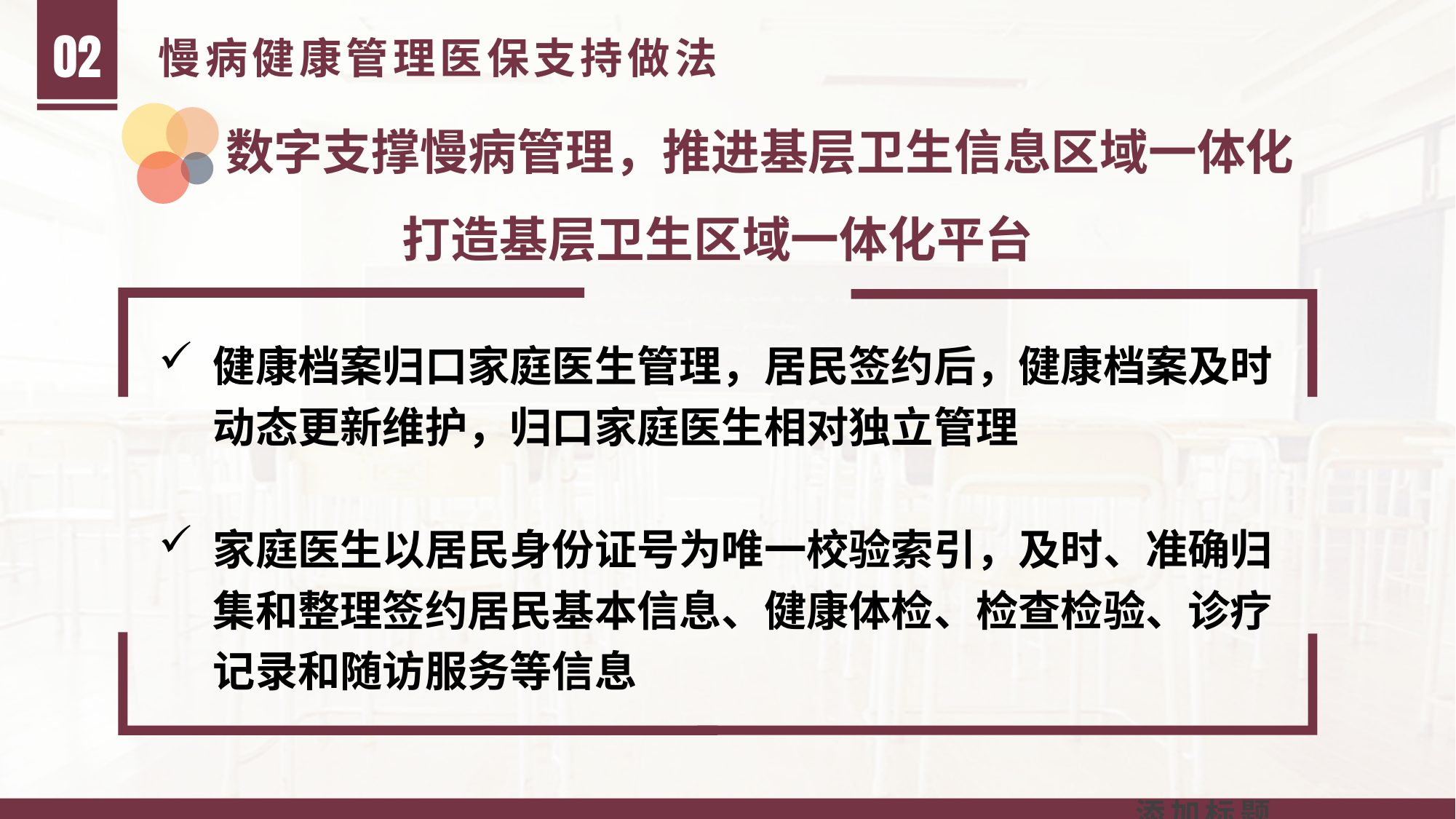

02

慢病健康管理医保支持做法

数字支撑慢病管理，推进基层卫生信息区域一体化
打造基层卫生区域一体化平台

健康档案归口家庭医生管理，居民签约后，健康档案及时动态更新维护，归口家庭医生相对独立管理

家庭医生以居民身份证号为唯一校验索引，及时、准确归集和整理签约居民基本信息、健康体检、检查检验、诊疗记录和随访服务等信息
添加标题